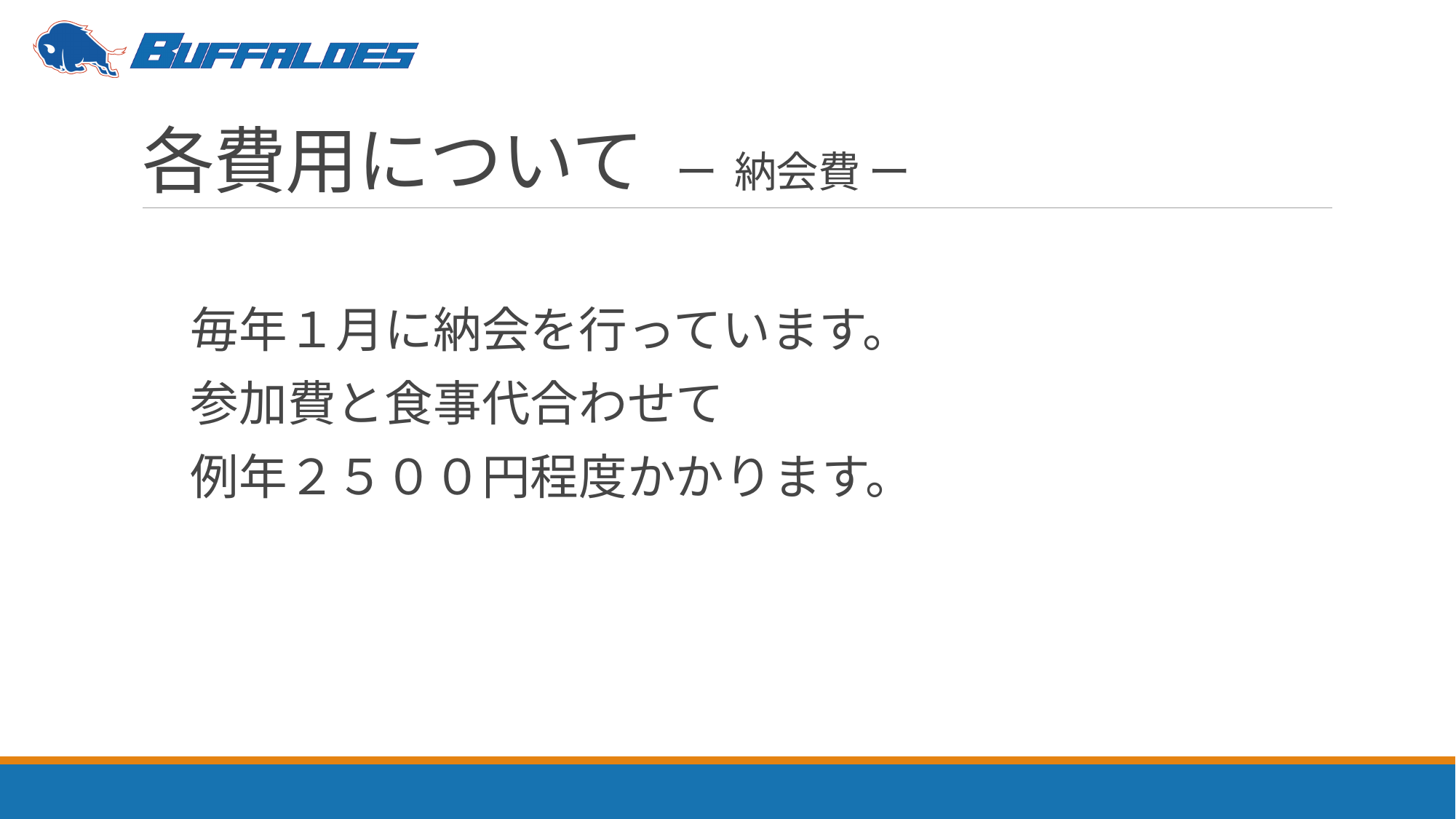

# 各費用について  ー  納会費 ー

　毎年１月に納会を行っています。
　参加費と食事代合わせて
　例年２５００円程度かかります。